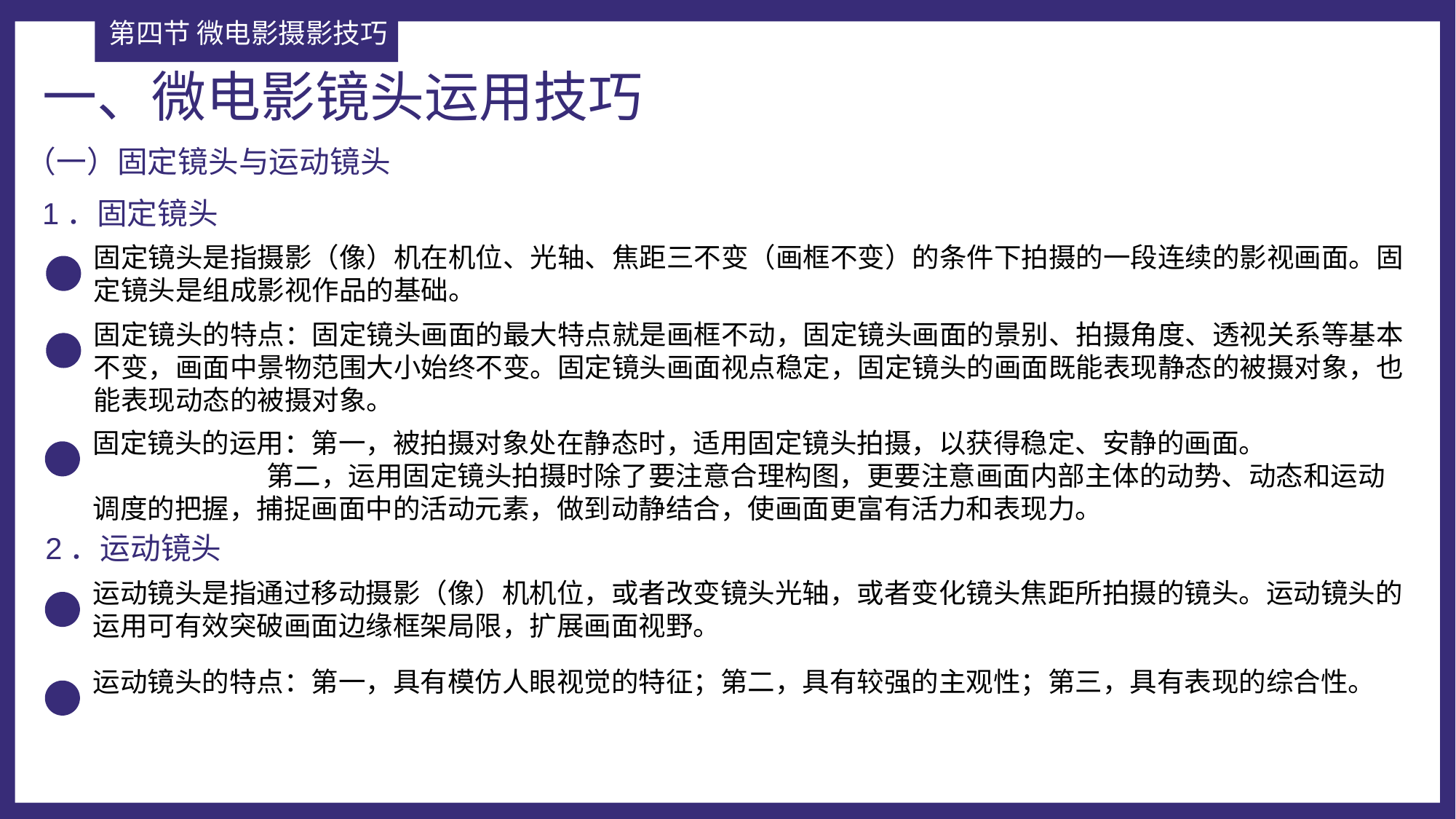

第四节 微电影摄影技巧
一、微电影镜头运用技巧
（一）固定镜头与运动镜头
1．固定镜头
固定镜头是指摄影（像）机在机位、光轴、焦距三不变（画框不变）的条件下拍摄的一段连续的影视画面。固定镜头是组成影视作品的基础。

固定镜头的特点：固定镜头画面的最大特点就是画框不动，固定镜头画面的景别、拍摄角度、透视关系等基本不变，画面中景物范围大小始终不变。固定镜头画面视点稳定，固定镜头的画面既能表现静态的被摄对象，也能表现动态的被摄对象。

固定镜头的运用：第一，被拍摄对象处在静态时，适用固定镜头拍摄，以获得稳定、安静的画面。
                           第二，运用固定镜头拍摄时除了要注意合理构图，更要注意画面内部主体的动势、动态和运动调度的把握，捕捉画面中的活动元素，做到动静结合，使画面更富有活力和表现力。

2．运动镜头
运动镜头是指通过移动摄影（像）机机位，或者改变镜头光轴，或者变化镜头焦距所拍摄的镜头。运动镜头的运用可有效突破画面边缘框架局限，扩展画面视野。

运动镜头的特点：第一，具有模仿人眼视觉的特征；第二，具有较强的主观性；第三，具有表现的综合性。